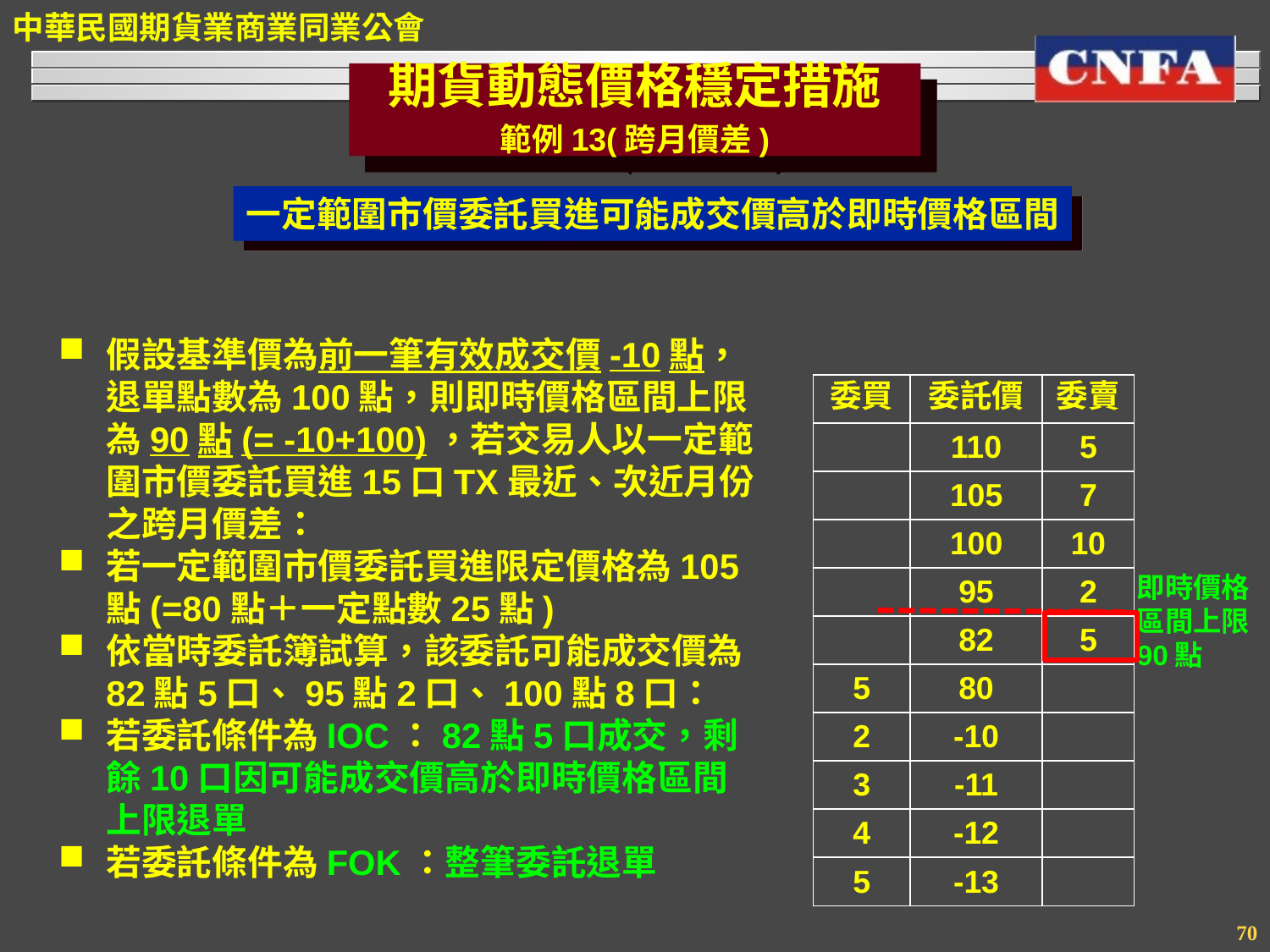

期貨動態價格穩定措施
範例13(跨月價差)
一定範圍市價委託買進可能成交價高於即時價格區間
假設基準價為前一筆有效成交價-10點，退單點數為100點，則即時價格區間上限為90點(= -10+100)，若交易人以一定範圍市價委託買進15口TX最近、次近月份之跨月價差：
若一定範圍市價委託買進限定價格為105點(=80點＋一定點數25點)
依當時委託簿試算，該委託可能成交價為82點5口、95點2口、100點8口：
若委託條件為IOC：82點5口成交，剩餘10口因可能成交價高於即時價格區間上限退單
若委託條件為FOK：整筆委託退單

| 委買 | 委託價 | 委賣 |
| --- | --- | --- |
|  | 110 | 5 |
|  | 105 | 7 |
|  | 100 | 10 |
|  | 95 | 2 |
|  | 82 | 5 |
| 5 | 80 |  |
| 2 | -10 |  |
| 3 | -11 |  |
| 4 | -12 |  |
| 5 | -13 |  |
即時價格區間上限90點